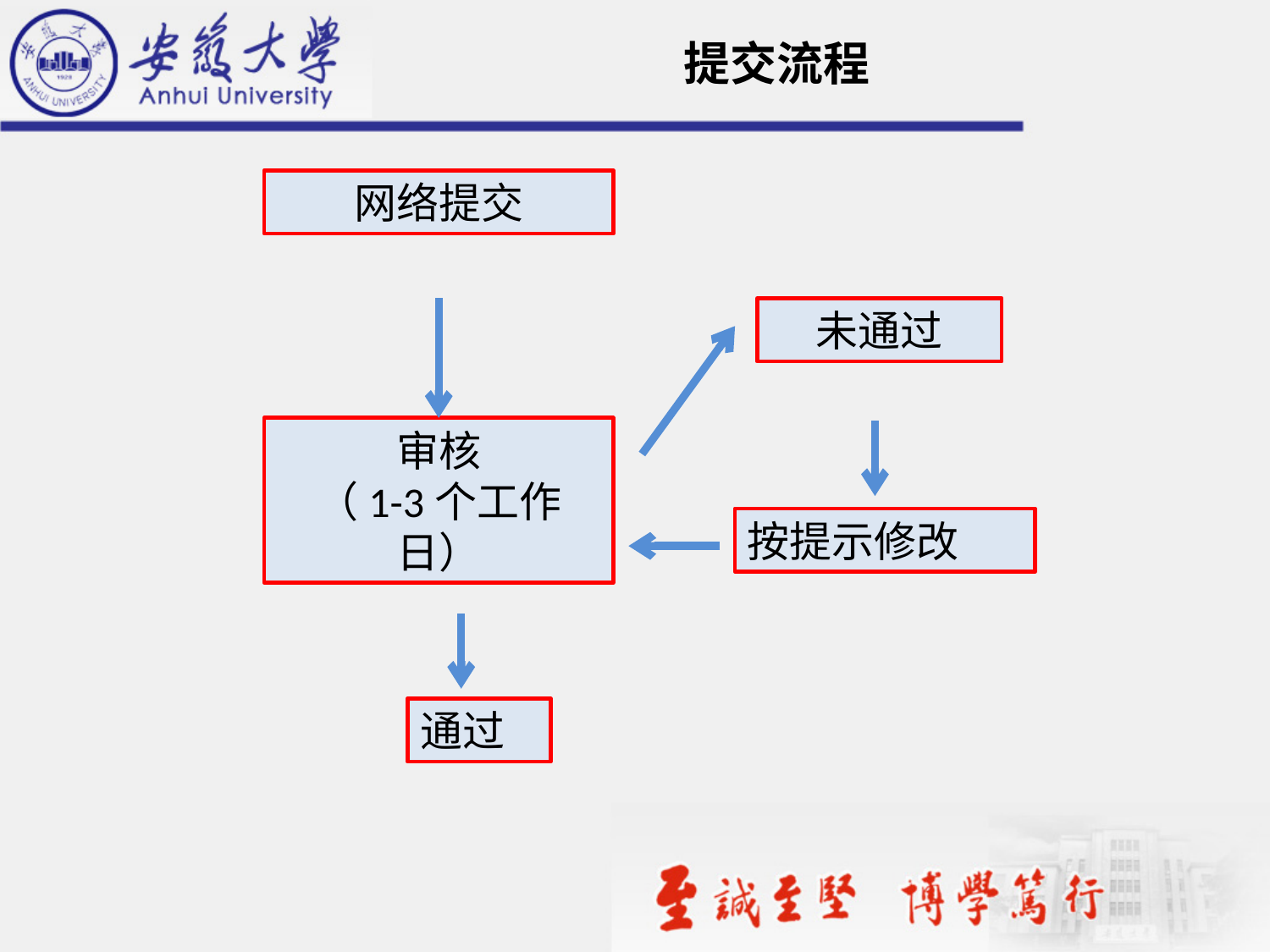

# 提交流程
网络提交
未通过
审核
（1-3个工作日）
按提示修改
通过